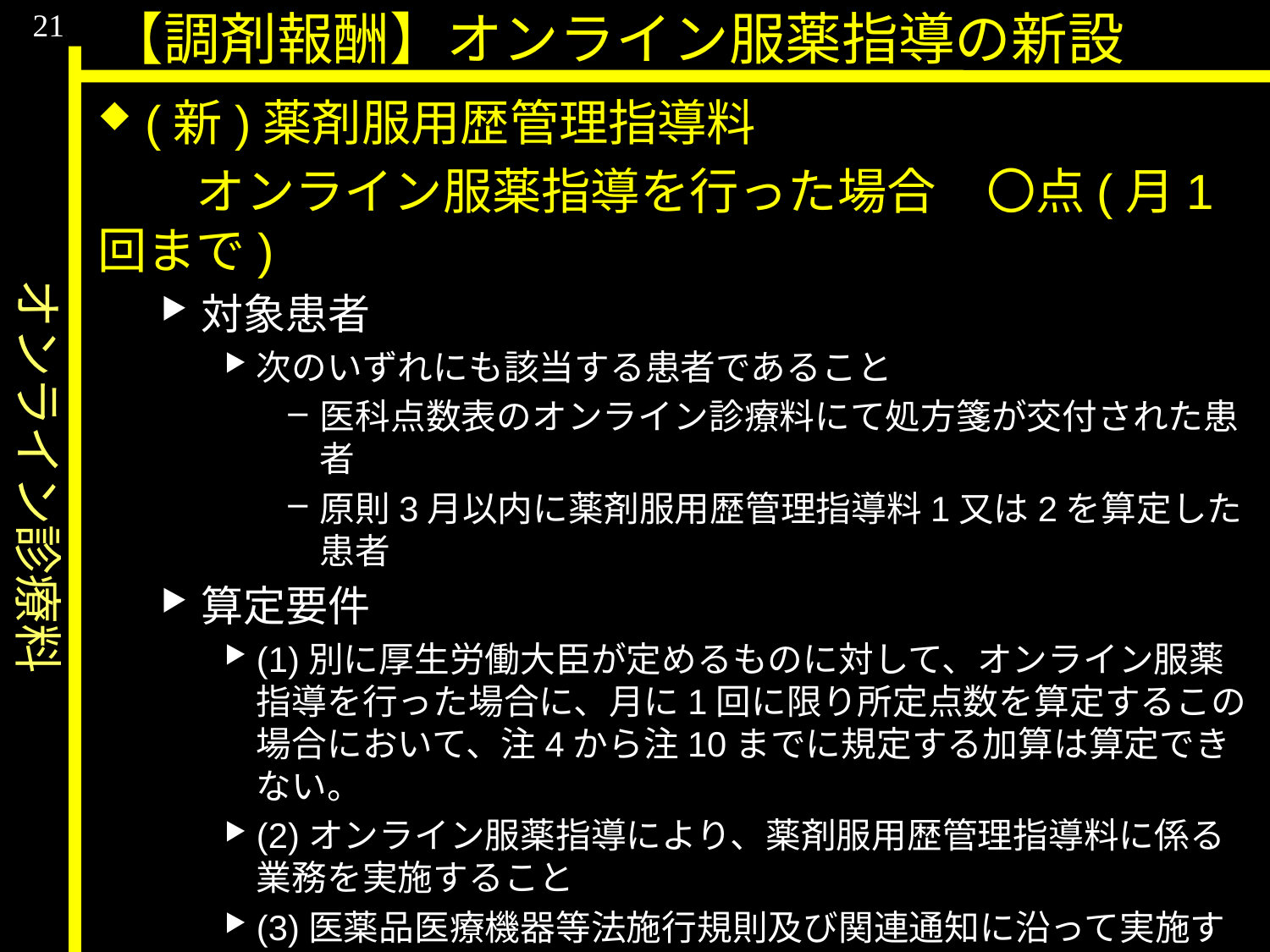

オンライン診療料
21
【調剤報酬】オンライン服薬指導の新設

(新)薬剤服用歴管理指導料
　　オンライン服薬指導を行った場合	〇点(月1回まで)
対象患者
次のいずれにも該当する患者であること
医科点数表のオンライン診療料にて処方箋が交付された患者
原則3月以内に薬剤服用歴管理指導料1又は2を算定した患者
算定要件
(1)別に厚生労働大臣が定めるものに対して、オンライン服薬指導を行った場合に、月に1回に限り所定点数を算定するこの場合において、注4から注10までに規定する加算は算定できない。
(2)オンライン服薬指導により、薬剤服用歴管理指導料に係る業務を実施すること
(3)医薬品医療機器等法施行規則及び関連通知に沿って実施すること
(4)オンライン服薬指導は、当該保険薬局内において行うこと
(5)患者の同意を得た上で、対面による服薬指導とオンライン服